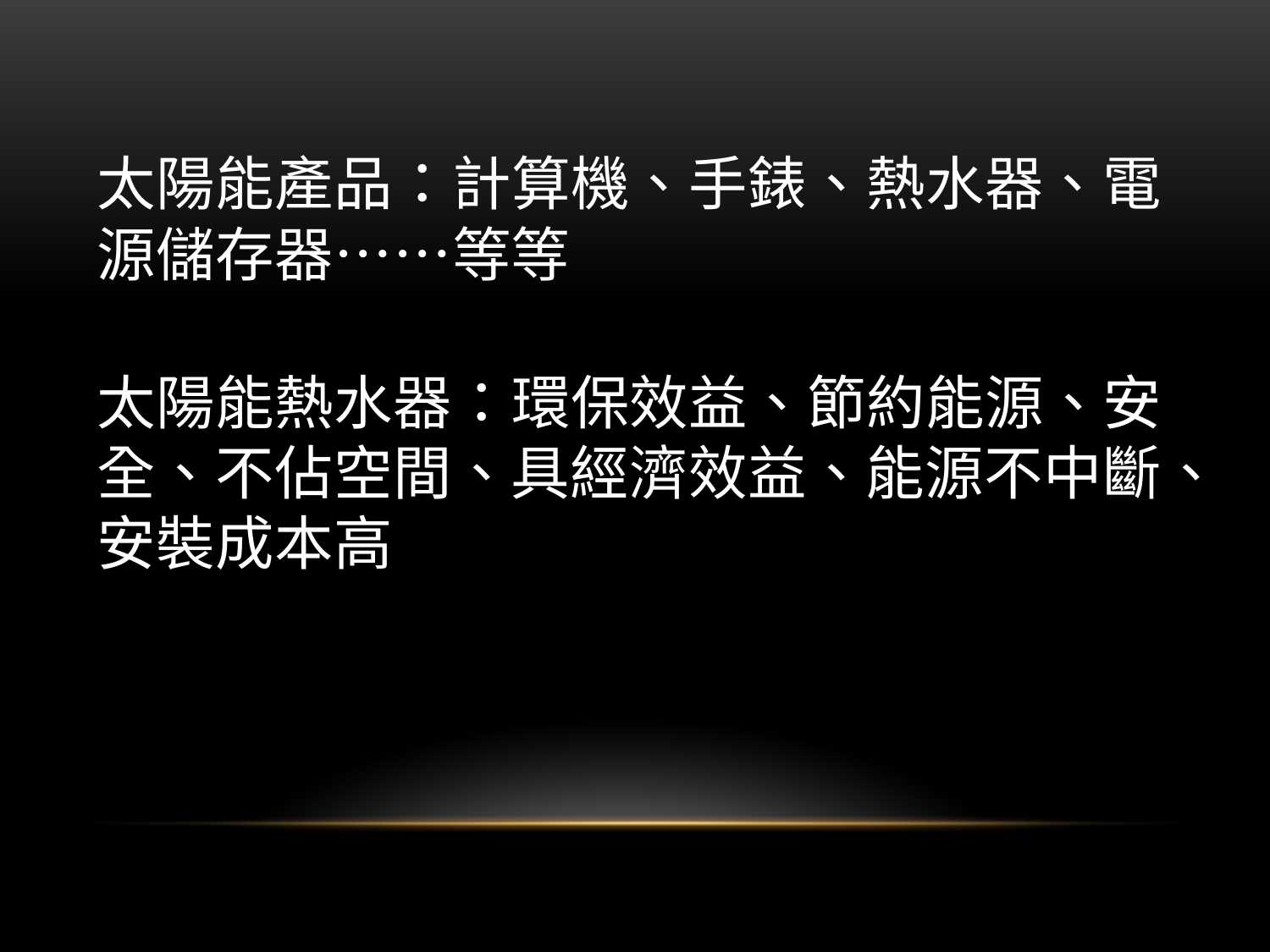

太陽能產品：計算機、手錶、熱水器、電源儲存器……等等

太陽能熱水器：環保效益、節約能源、安全、不佔空間、具經濟效益、能源不中斷、安裝成本高